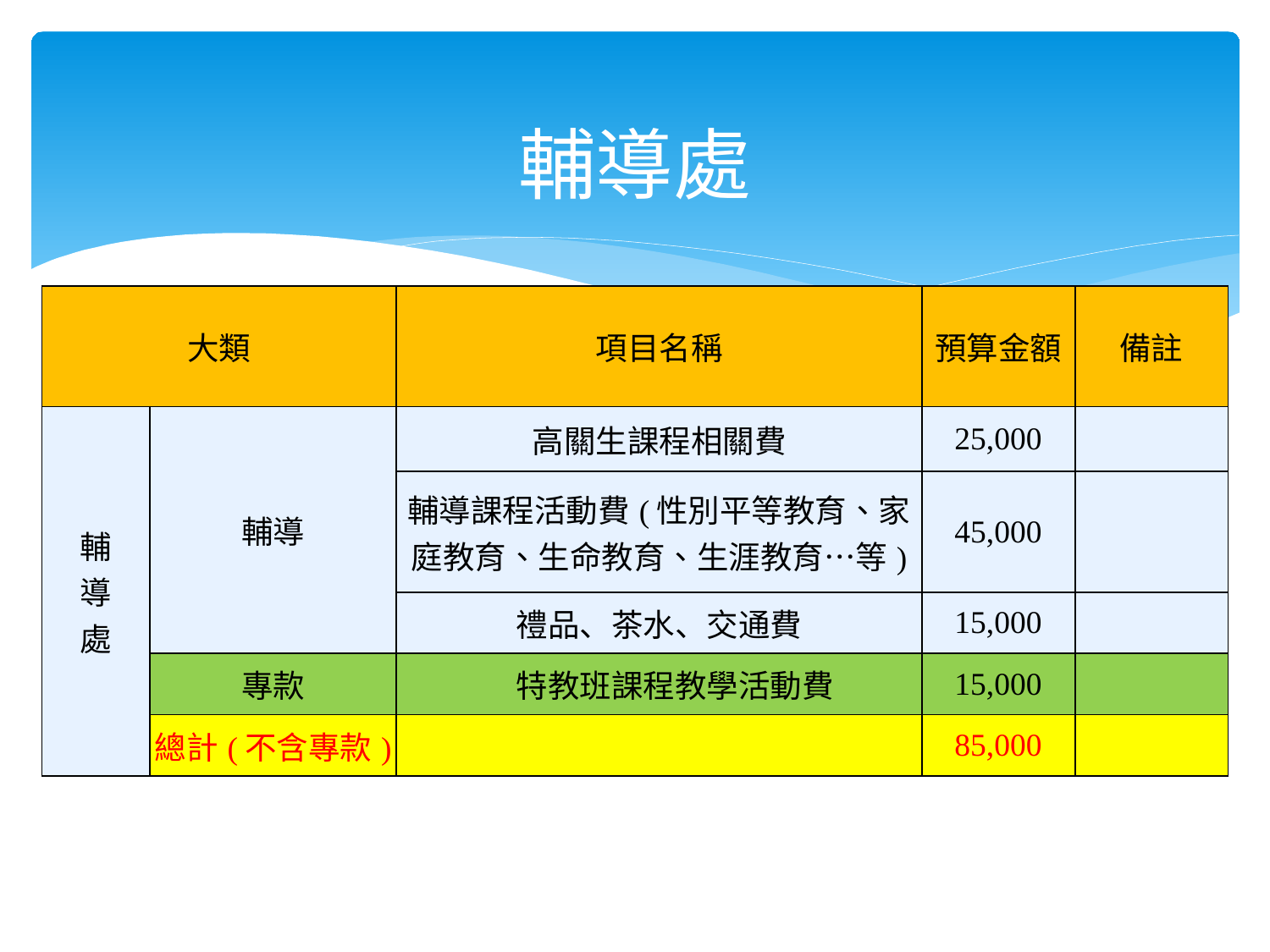

# 輔導處
| 大類 |  | 項目名稱 | 預算金額 | 備註 |
| --- | --- | --- | --- | --- |
| 輔 導 處 | 輔導 | 高關生課程相關費 | 25,000 |  |
|  |  | 輔導課程活動費(性別平等教育、家庭教育、生命教育、生涯教育…等) | 45,000 |  |
|  |  | 禮品、茶水、交通費 | 15,000 |  |
|  | 專款 | 特教班課程教學活動費 | 15,000 |  |
|  | 總計(不含專款) |  | 85,000 |  |